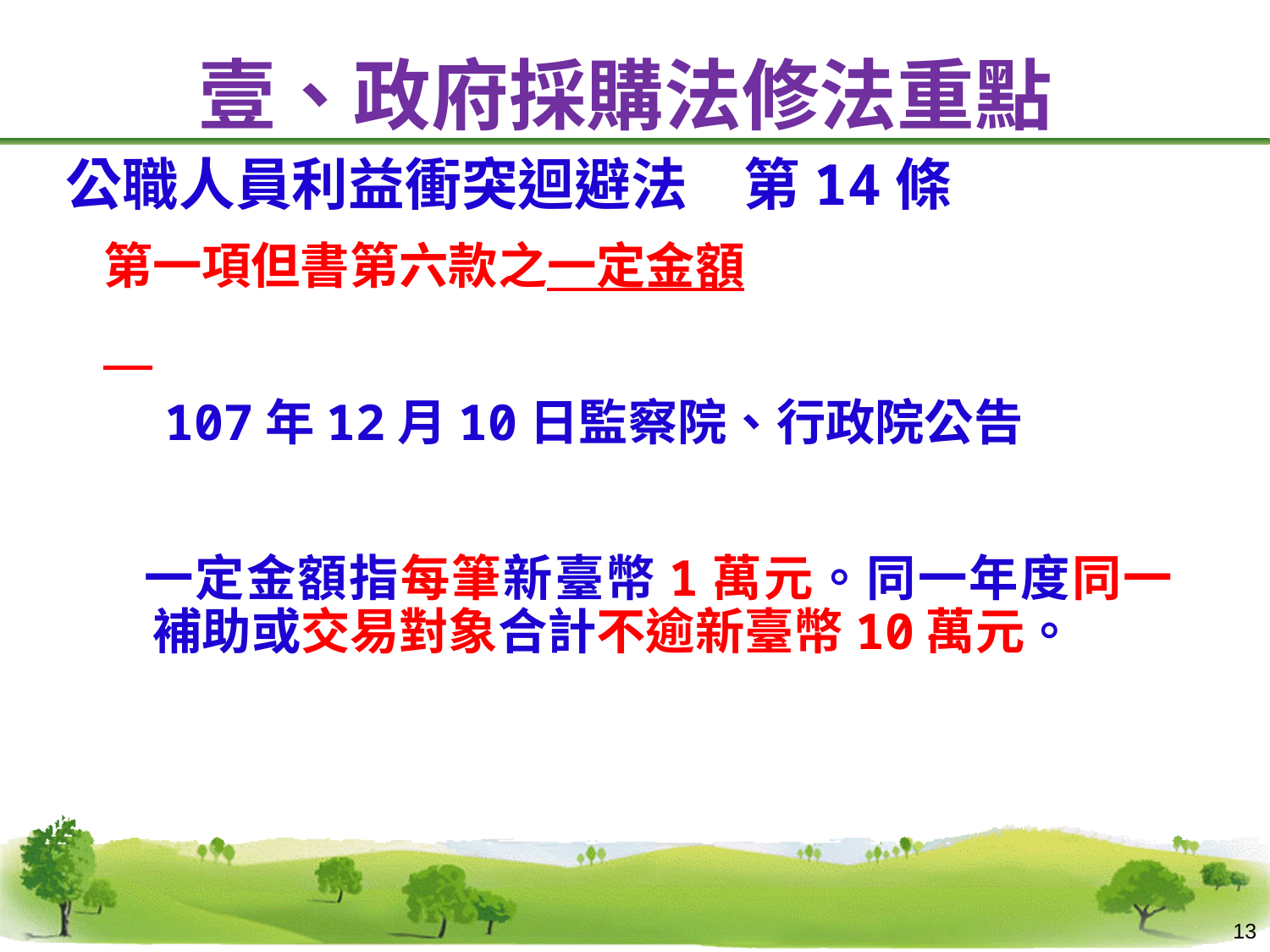

壹、政府採購法修法重點
公職人員利益衝突迴避法　第14條
第一項但書第六款之一定金額

　107年12月10日監察院、行政院公告

  一定金額指每筆新臺幣1萬元。同一年度同一補助或交易對象合計不逾新臺幣10萬元。

13